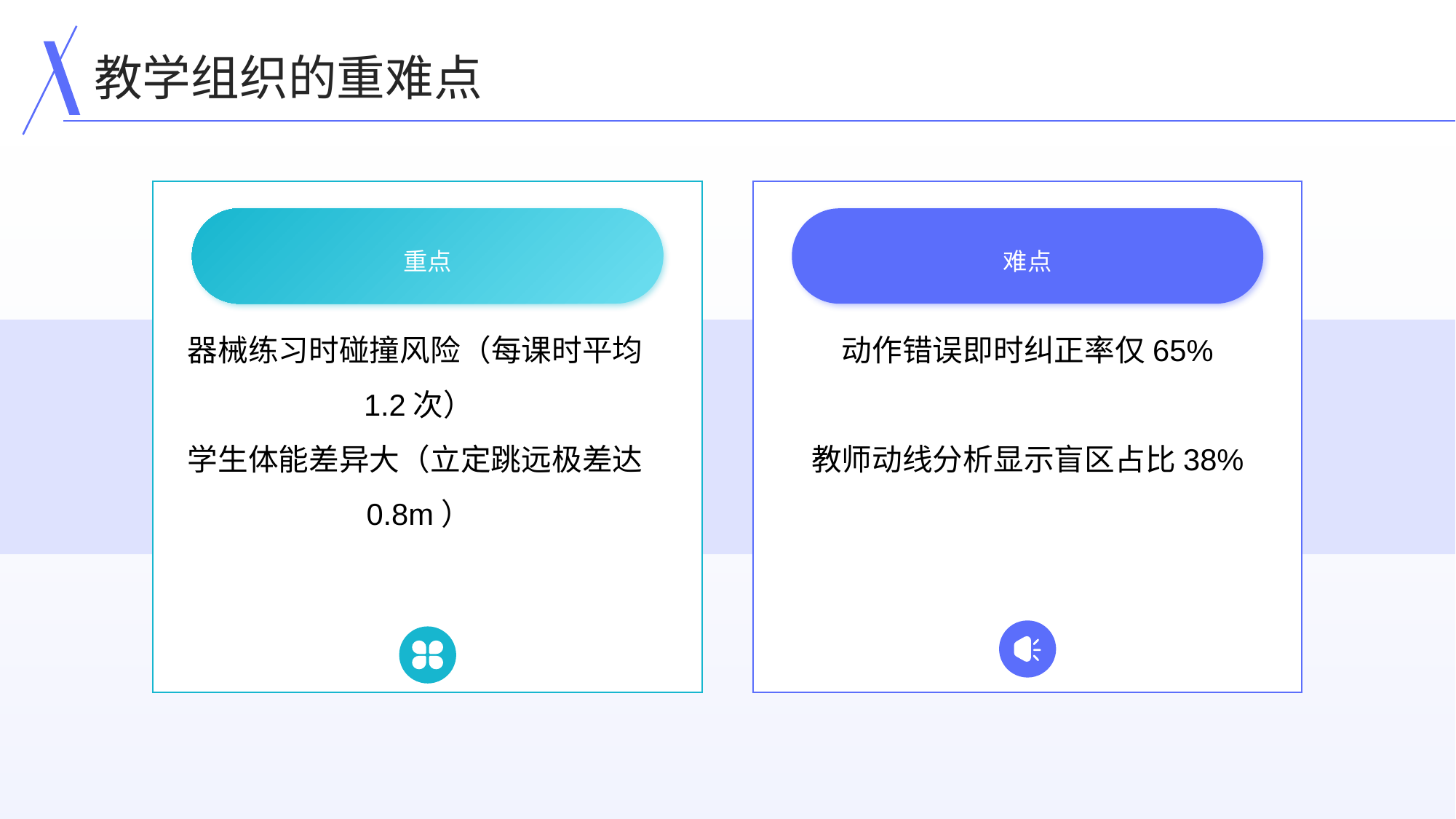

教学组织的重难点

重点
难点
动作错误即时纠正率仅65%

教师动线分析显示盲区占比38%
器械练习时碰撞风险（每课时平均1.2次）
学生体能差异大（立定跳远极差达0.8m）